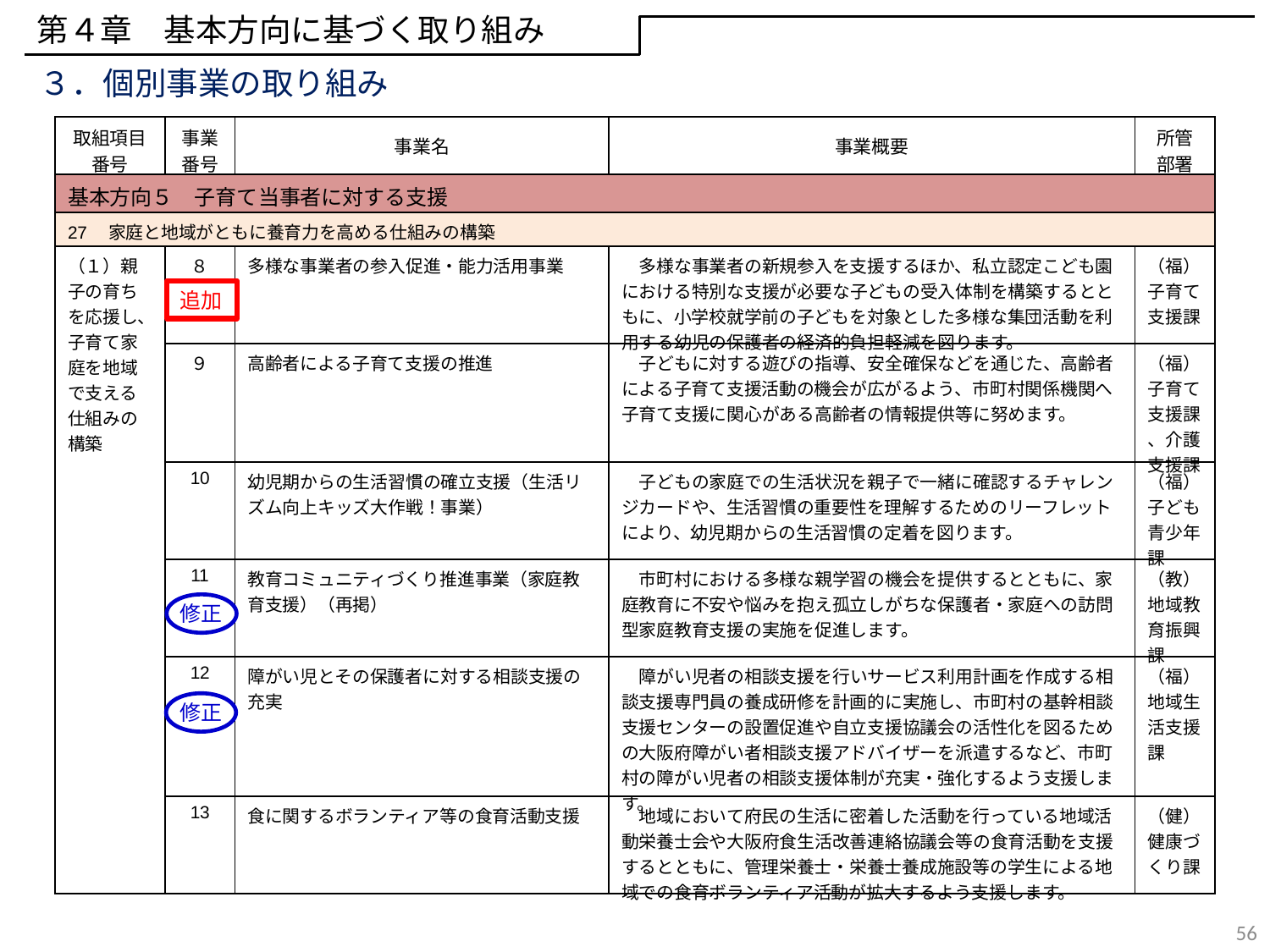

第４章　基本方向に基づく取り組み
３．個別事業の取り組み
| 取組項目 番号 | 事業 番号 | 事業名 | 事業概要 | 所管 部署 |
| --- | --- | --- | --- | --- |
| 基本方向５　子育て当事者に対する支援 |  |  |  |  |
| 27　家庭と地域がともに養育力を高める仕組みの構築 |  |  |  |  |
| （１）親子の育ちを応援し、子育て家庭を地域で支える仕組みの構築 | ８ | 多様な事業者の参入促進・能力活用事業 | 多様な事業者の新規参入を支援するほか、私立認定こども園における特別な支援が必要な子どもの受入体制を構築するとともに、小学校就学前の子どもを対象とした多様な集団活動を利用する幼児の保護者の経済的負担軽減を図ります。 | （福）子育て支援課 |
|  | ９ | 高齢者による子育て支援の推進 | 子どもに対する遊びの指導、安全確保などを通じた、高齢者による子育て支援活動の機会が広がるよう、市町村関係機関へ子育て支援に関心がある高齢者の情報提供等に努めます。 | （福）子育て支援課 、介護支援課 |
|  | 10 | 幼児期からの生活習慣の確立支援（生活リズム向上キッズ大作戦！事業） | 子どもの家庭での生活状況を親子で一緒に確認するチャレンジカードや、生活習慣の重要性を理解するためのリーフレットにより、幼児期からの生活習慣の定着を図ります。 | （福）子ども青少年課 |
|  | 11 | 教育コミュニティづくり推進事業（家庭教育支援）（再掲） | 市町村における多様な親学習の機会を提供するとともに、家庭教育に不安や悩みを抱え孤立しがちな保護者・家庭への訪問型家庭教育支援の実施を促進します。 | （教）地域教育振興課 |
|  | 12 | 障がい児とその保護者に対する相談支援の充実 | 障がい児者の相談支援を行いサービス利用計画を作成する相談支援専門員の養成研修を計画的に実施し、市町村の基幹相談支援センターの設置促進や自立支援協議会の活性化を図るための大阪府障がい者相談支援アドバイザーを派遣するなど、市町村の障がい児者の相談支援体制が充実・強化するよう支援します。 | （福）地域生活支援課 |
|  | 13 | 食に関するボランティア等の食育活動支援 | 地域において府民の生活に密着した活動を行っている地域活動栄養士会や大阪府食生活改善連絡協議会等の食育活動を支援するとともに、管理栄養士・栄養士養成施設等の学生による地域での食育ボランティア活動が拡大するよう支援します。 | （健）健康づくり課 |
追加

修正

修正
56